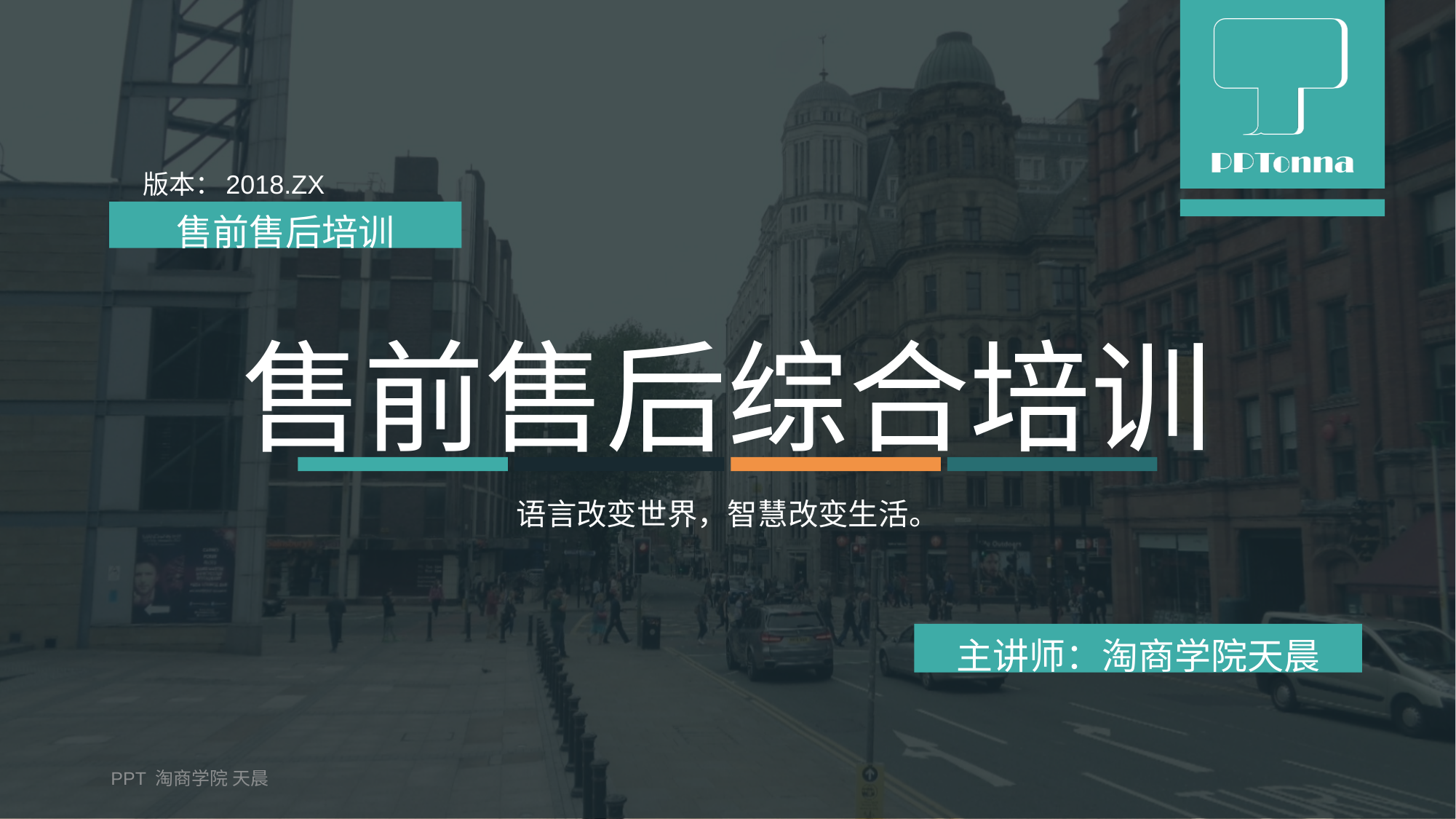

版本：2018.ZX
售前售后培训
# 售前售后综合培训
语言改变世界，智慧改变生活。
主讲师：淘商学院天晨
PPT 淘商学院 天晨
1